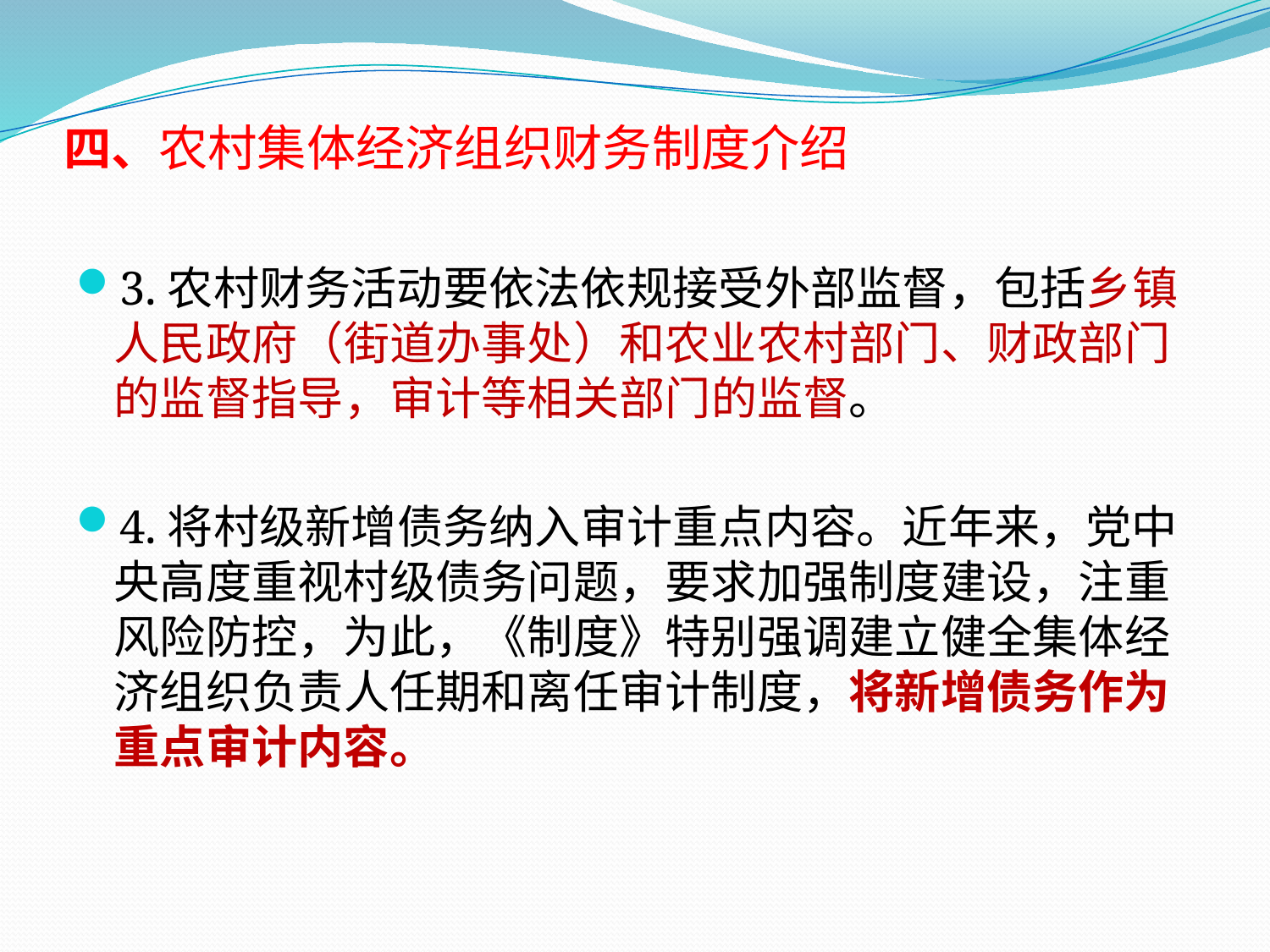

# 四、农村集体经济组织财务制度介绍

3.农村财务活动要依法依规接受外部监督，包括乡镇人民政府（街道办事处）和农业农村部门、财政部门的监督指导，审计等相关部门的监督。

4.将村级新增债务纳入审计重点内容。近年来，党中央高度重视村级债务问题，要求加强制度建设，注重风险防控，为此，《制度》特别强调建立健全集体经济组织负责人任期和离任审计制度，将新增债务作为重点审计内容。